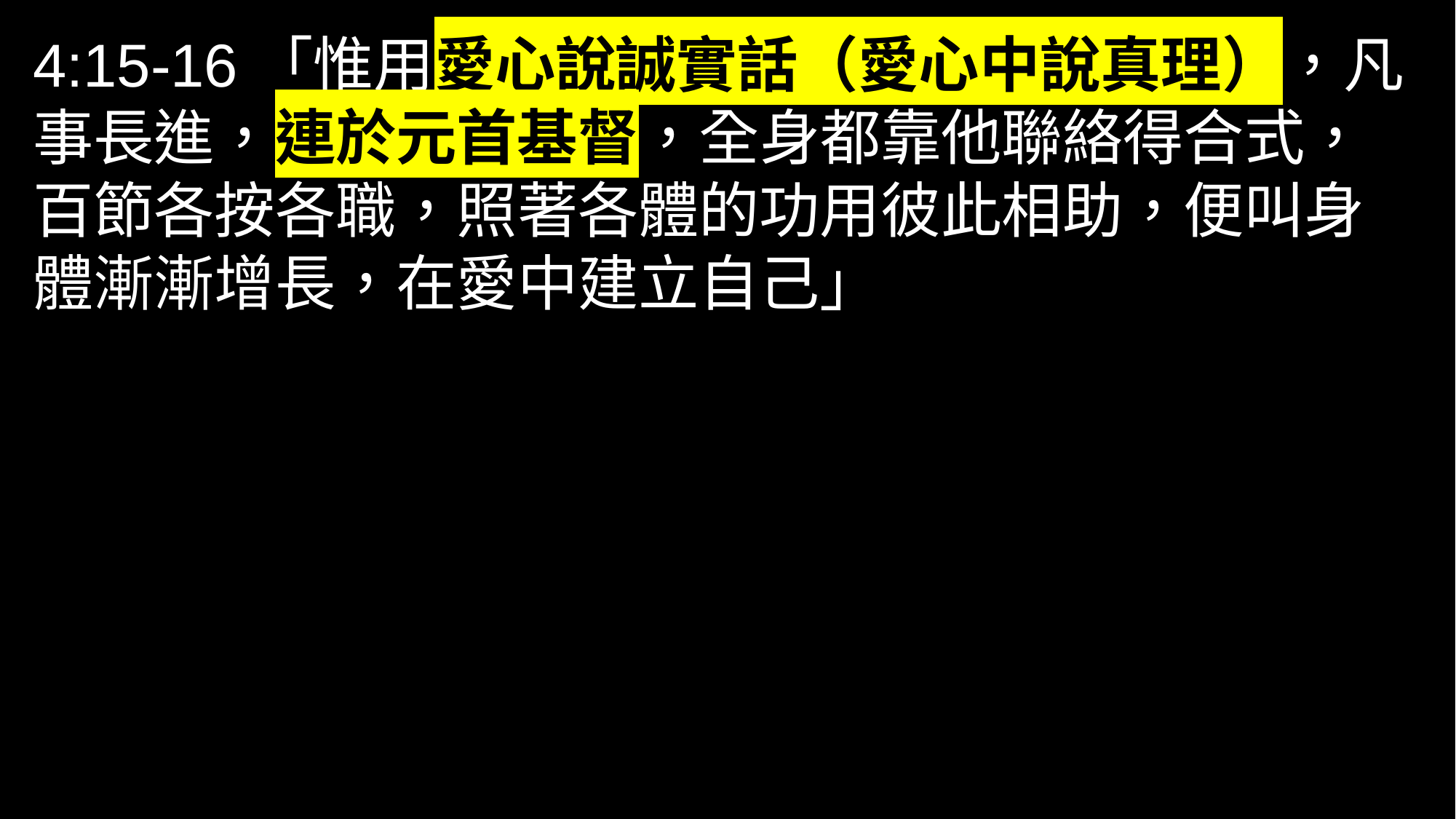

4:15-16「惟用愛心說誠實話（愛心中說真理），凡事長進，連於元首基督，全身都靠他聯絡得合式，百節各按各職，照著各體的功用彼此相助，便叫身體漸漸增長，在愛中建立自己」